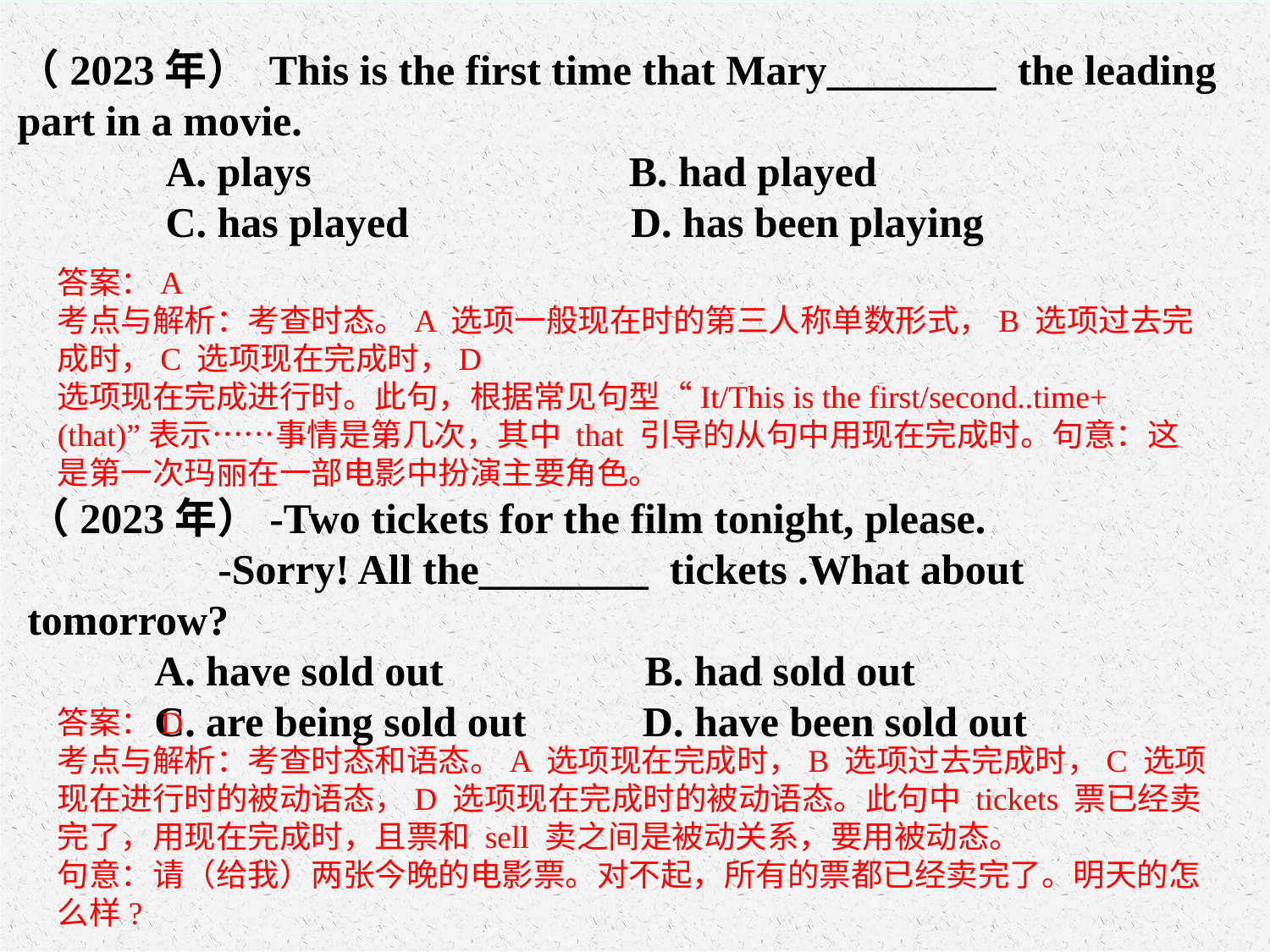

（2023年） This is the first time that Mary________  the leading part in a movie.
              A. plays                              B. had played
              C. has played                     D. has been playing
答案：A
考点与解析：考查时态。A 选项一般现在时的第三人称单数形式，B 选项过去完成时，C 选项现在完成时，D 选项现在完成进行时。此句，根据常见句型“It/This is the first/second..time+(that)”表示……事情是第几次，其中 that 引导的从句中用现在完成时。句意：这是第一次玛丽在一部电影中扮演主要角色。
（2023年）-Two tickets for the film tonight, please.
                  -Sorry! All the________  tickets .What about tomorrow?
            A. have sold out                   B. had sold out
            C. are being sold out           D. have been sold out
答案：D
考点与解析：考查时态和语态。A 选项现在完成时，B 选项过去完成时，C 选项现在进行时的被动语态，D 选项现在完成时的被动语态。此句中 tickets 票已经卖完了，用现在完成时，且票和 sell 卖之间是被动关系，要用被动态。
句意：请（给我）两张今晚的电影票。对不起，所有的票都已经卖完了。明天的怎么样?